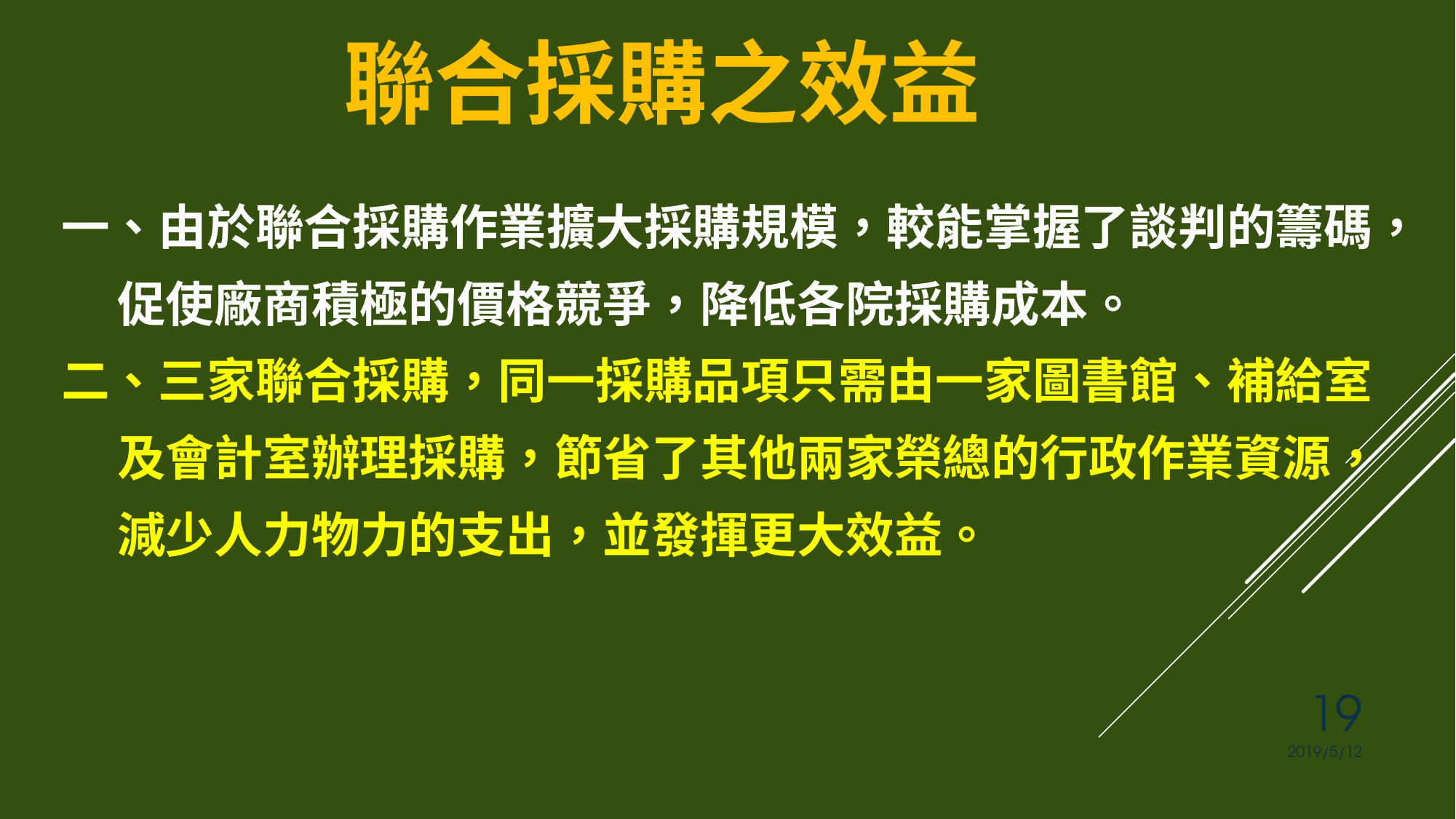

# 聯合採購之效益
一、由於聯合採購作業擴大採購規模，較能掌握了談判的籌碼，
    促使廠商積極的價格競爭，降低各院採購成本。
二、三家聯合採購，同一採購品項只需由一家圖書館、補給室
    及會計室辦理採購，節省了其他兩家榮總的行政作業資源，
    減少人力物力的支出，並發揮更大效益。

19
2019/5/12